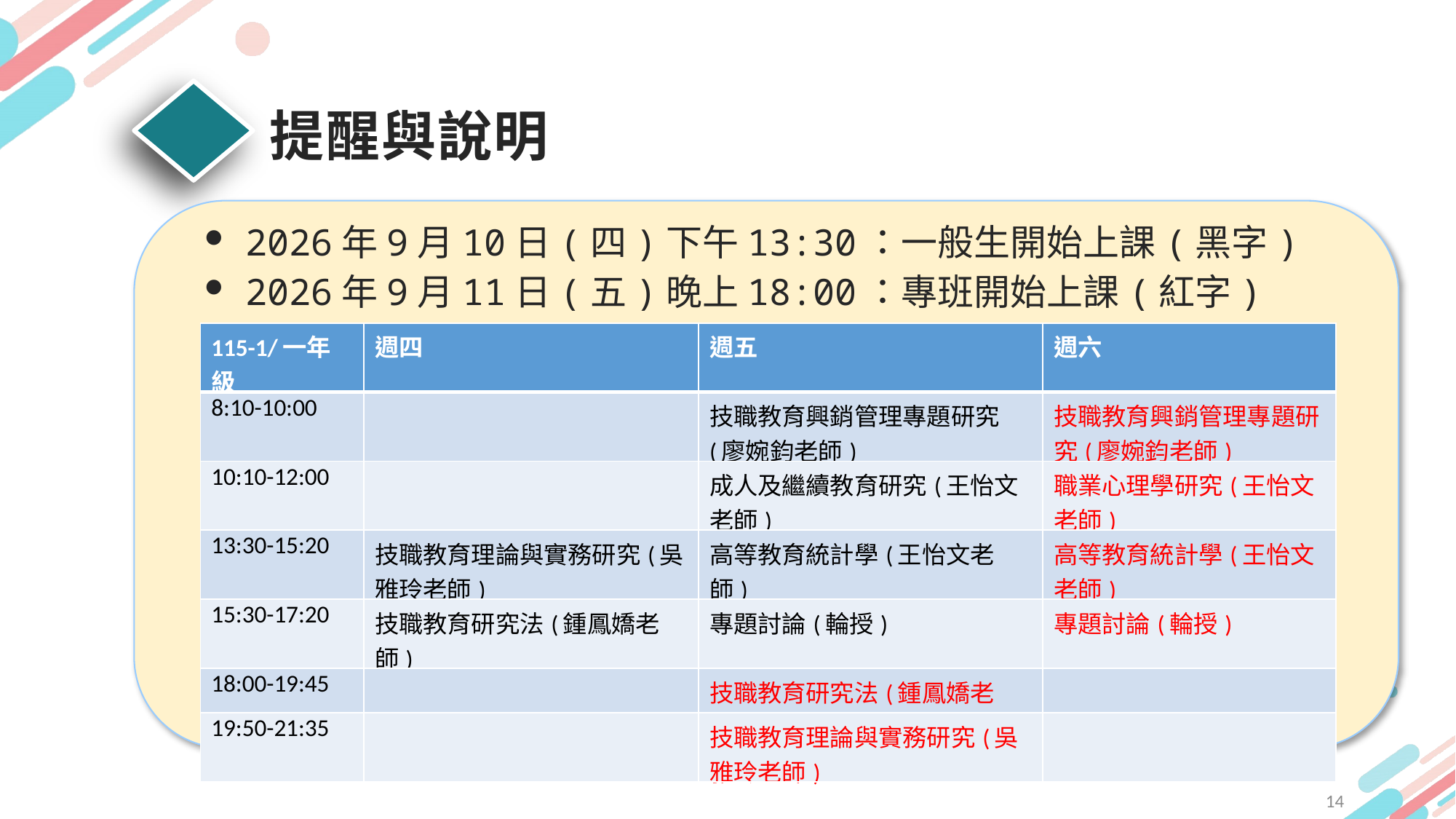

提醒與說明

2026年9月10日(四)下午13:30：一般生開始上課(黑字)
2026年9月11日(五)晚上18:00：專班開始上課(紅字)

| 115-1/一年級 | 週四 | 週五 | 週六 |
| --- | --- | --- | --- |
| 8:10-10:00 |  | 技職教育興銷管理專題研究(廖婉鈞老師) | 技職教育興銷管理專題研究(廖婉鈞老師) |
| 10:10-12:00 |  | 成人及繼續教育研究(王怡文老師) | 職業心理學研究(王怡文老師) |
| 13:30-15:20 | 技職教育理論與實務研究(吳雅玲老師) | 高等教育統計學(王怡文老師) | 高等教育統計學(王怡文老師) |
| 15:30-17:20 | 技職教育研究法(鍾鳳嬌老師) | 專題討論(輪授) | 專題討論(輪授) |
| 18:00-19:45 |  | 技職教育研究法(鍾鳳嬌老師) |  |
| 19:50-21:35 |  | 技職教育理論與實務研究(吳雅玲老師) |  |

 2
14